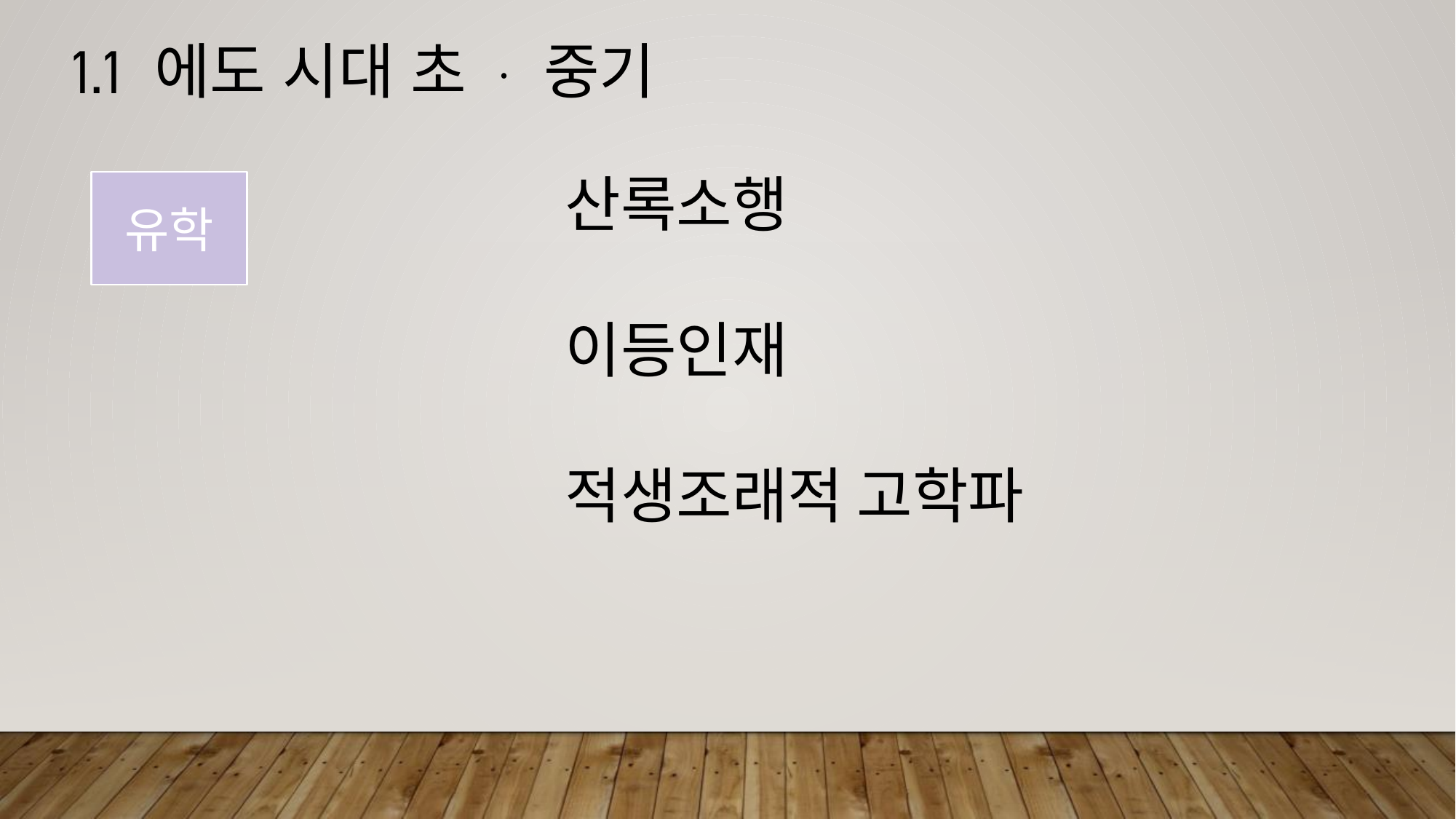

1.1 에도 시대 초 · 중기
산록소행

이등인재

적생조래적 고학파
유학